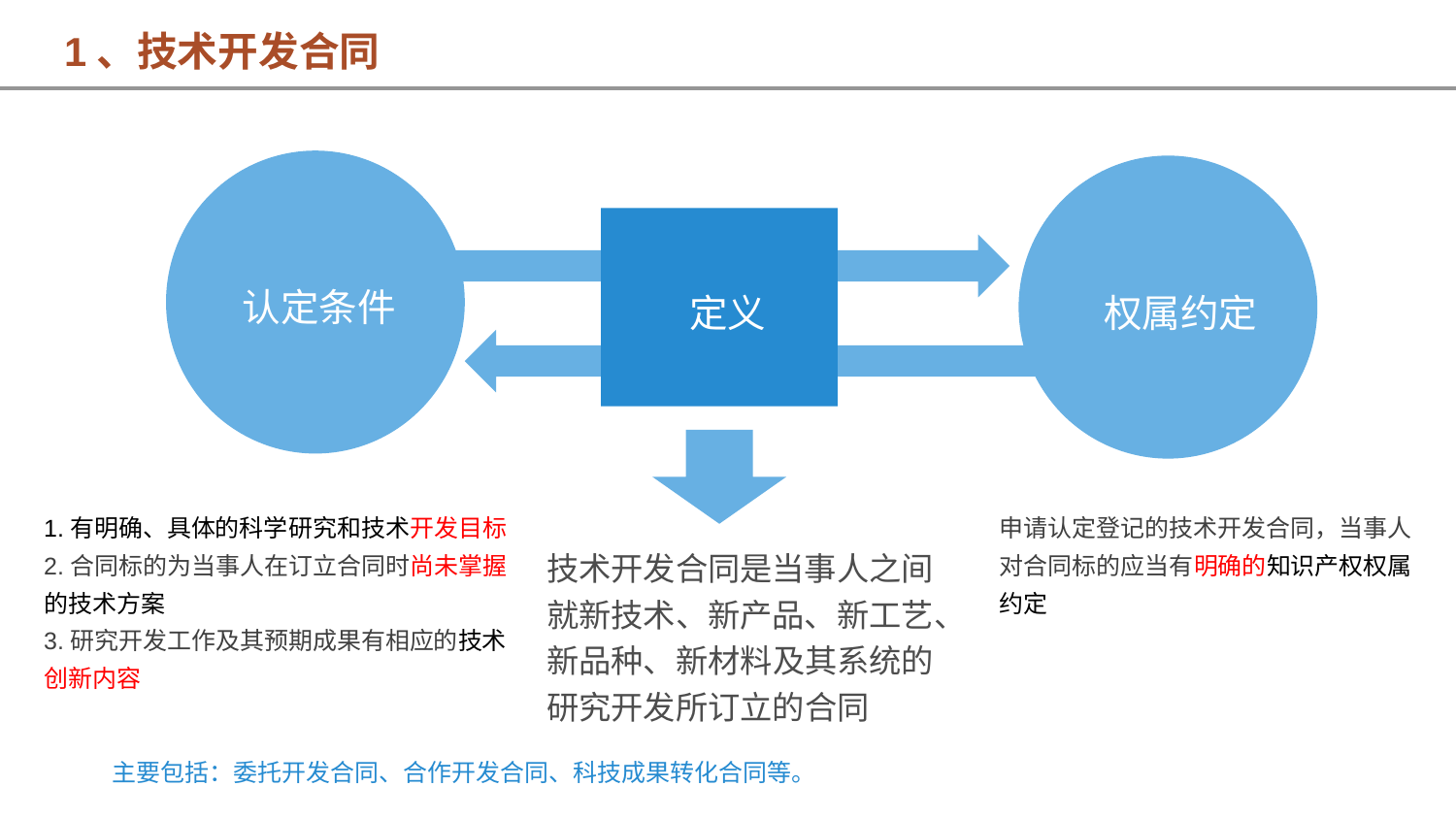

1、技术开发合同
 认定条件
  权属约定
 定义

1.有明确、具体的科学研究和技术开发目标
2.合同标的为当事人在订立合同时尚未掌握的技术方案
3.研究开发工作及其预期成果有相应的技术创新内容
申请认定登记的技术开发合同，当事人对合同标的应当有明确的知识产权权属约定

技术开发合同是当事人之间就新技术、新产品、新工艺、新品种、新材料及其系统的研究开发所订立的合同
主要包括：委托开发合同、合作开发合同、科技成果转化合同等。